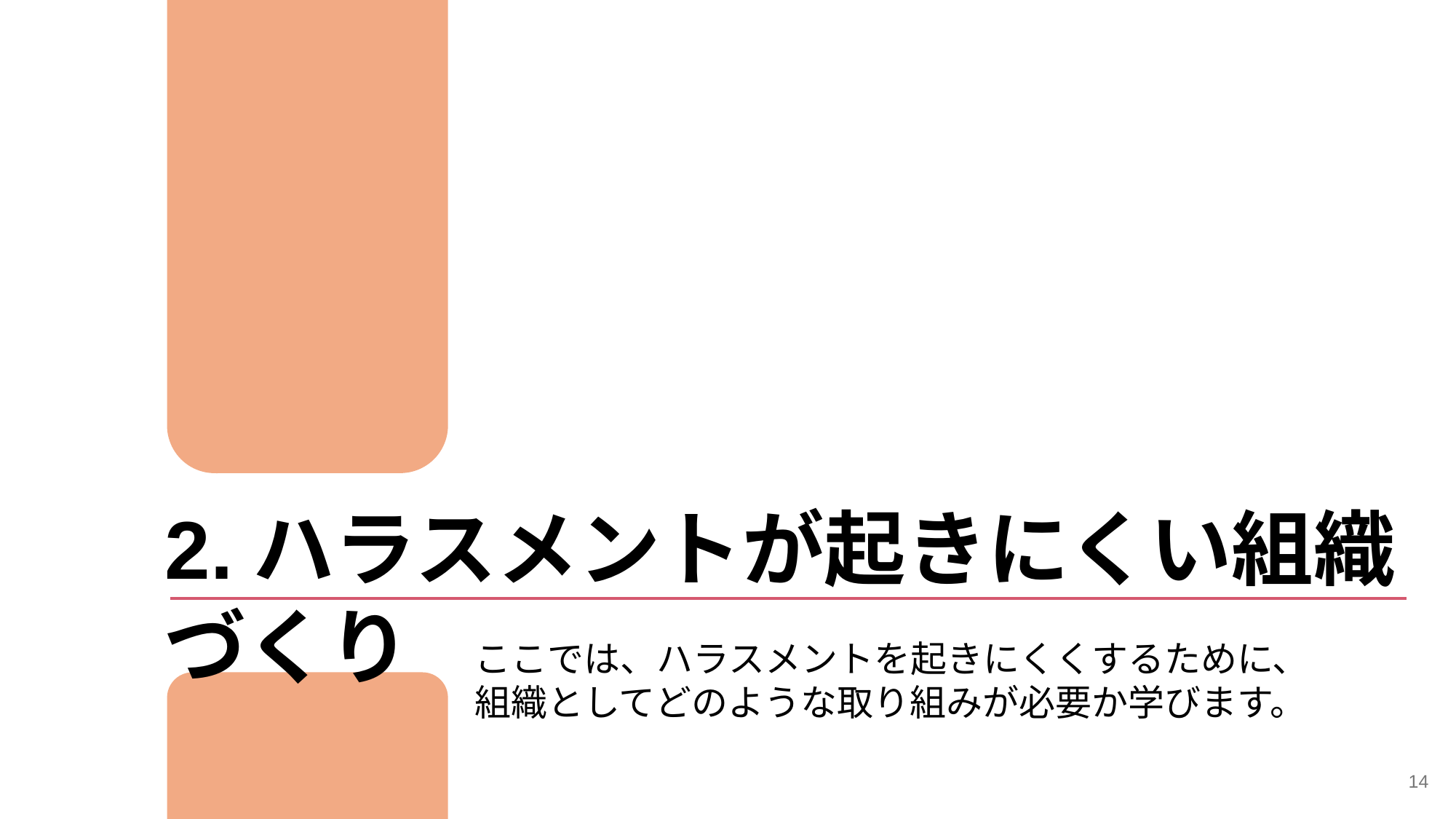

2.ハラスメントが起きにくい組織づくり
ここでは、ハラスメントを起きにくくするために、
組織としてどのような取り組みが必要か学びます。
14